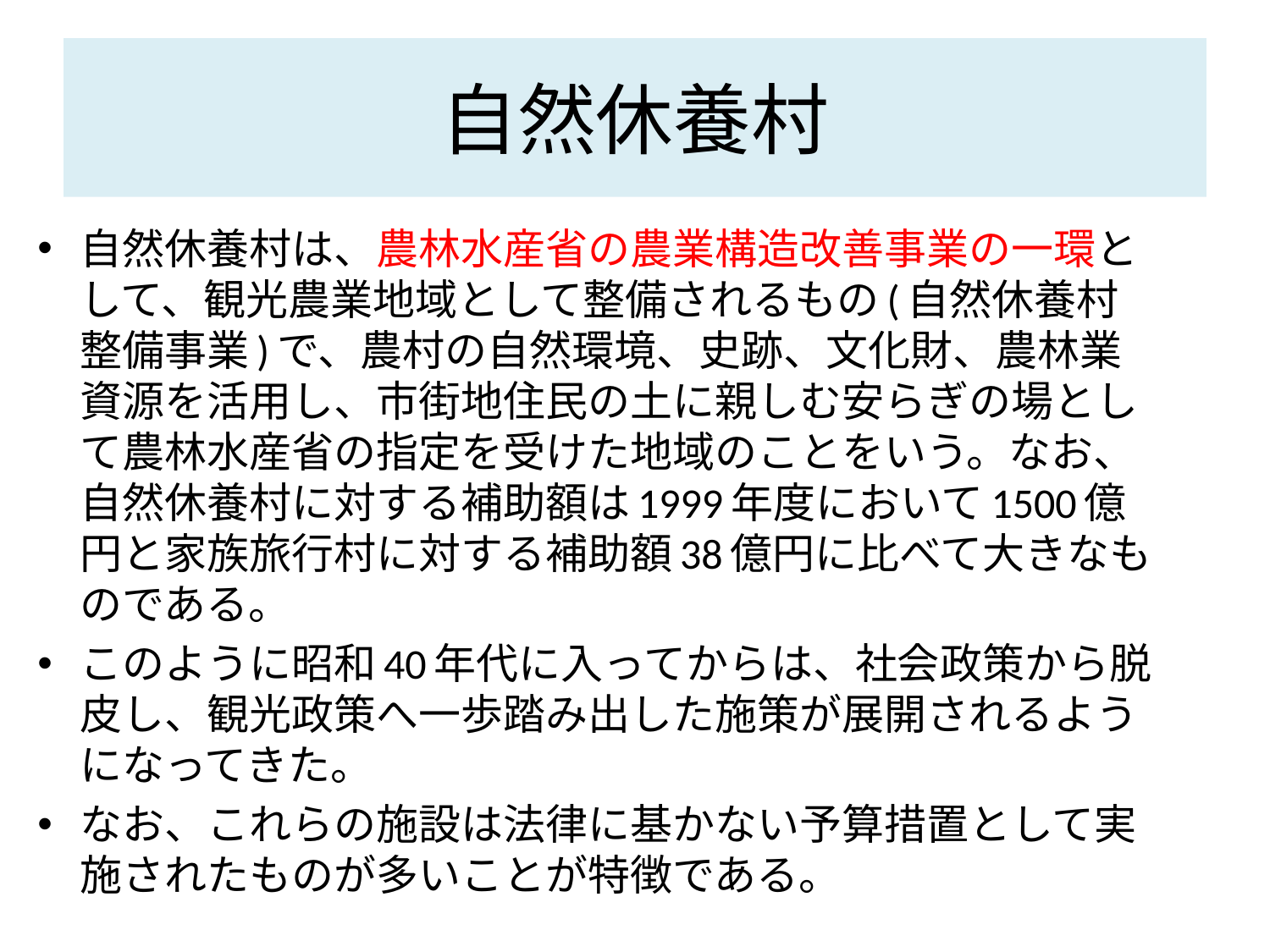

# 自然休養村
自然休養村は、農林水産省の農業構造改善事業の一環として、観光農業地域として整備されるもの(自然休養村整備事業)で、農村の自然環境、史跡、文化財、農林業資源を活用し、市街地住民の土に親しむ安らぎの場として農林水産省の指定を受けた地域のことをいう。なお、自然休養村に対する補助額は1999年度において1500億円と家族旅行村に対する補助額38億円に比べて大きなものである。
このように昭和40年代に入ってからは、社会政策から脱皮し、観光政策へ一歩踏み出した施策が展開されるようになってきた。
なお、これらの施設は法律に基かない予算措置として実施されたものが多いことが特徴である。